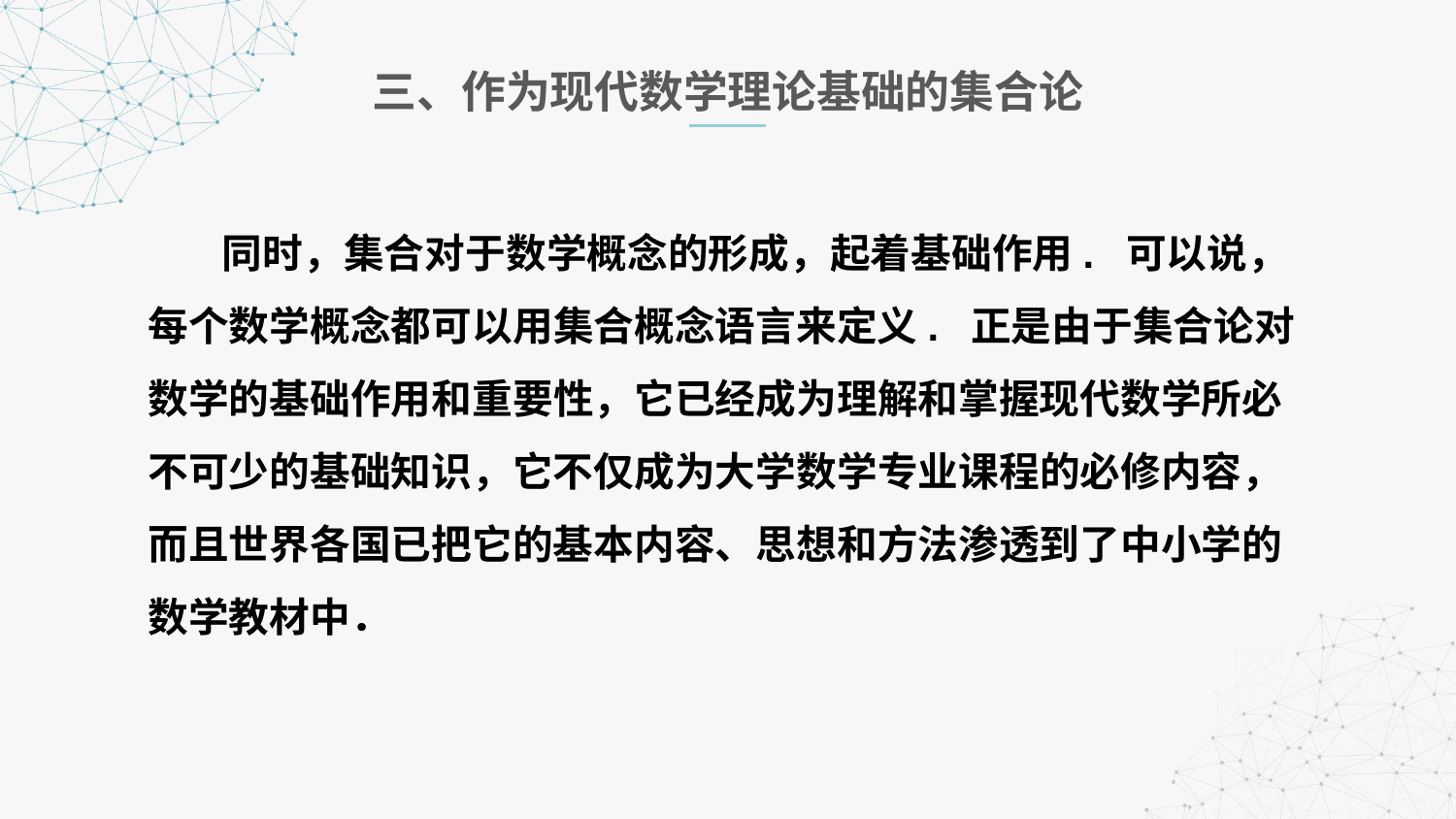

三、作为现代数学理论基础的集合论
       同时，集合对于数学概念的形成，起着基础作用.  可以说，每个数学概念都可以用集合概念语言来定义.  正是由于集合论对数学的基础作用和重要性，它已经成为理解和掌握现代数学所必不可少的基础知识，它不仅成为大学数学专业课程的必修内容，而且世界各国已把它的基本内容、思想和方法渗透到了中小学的数学教材中．